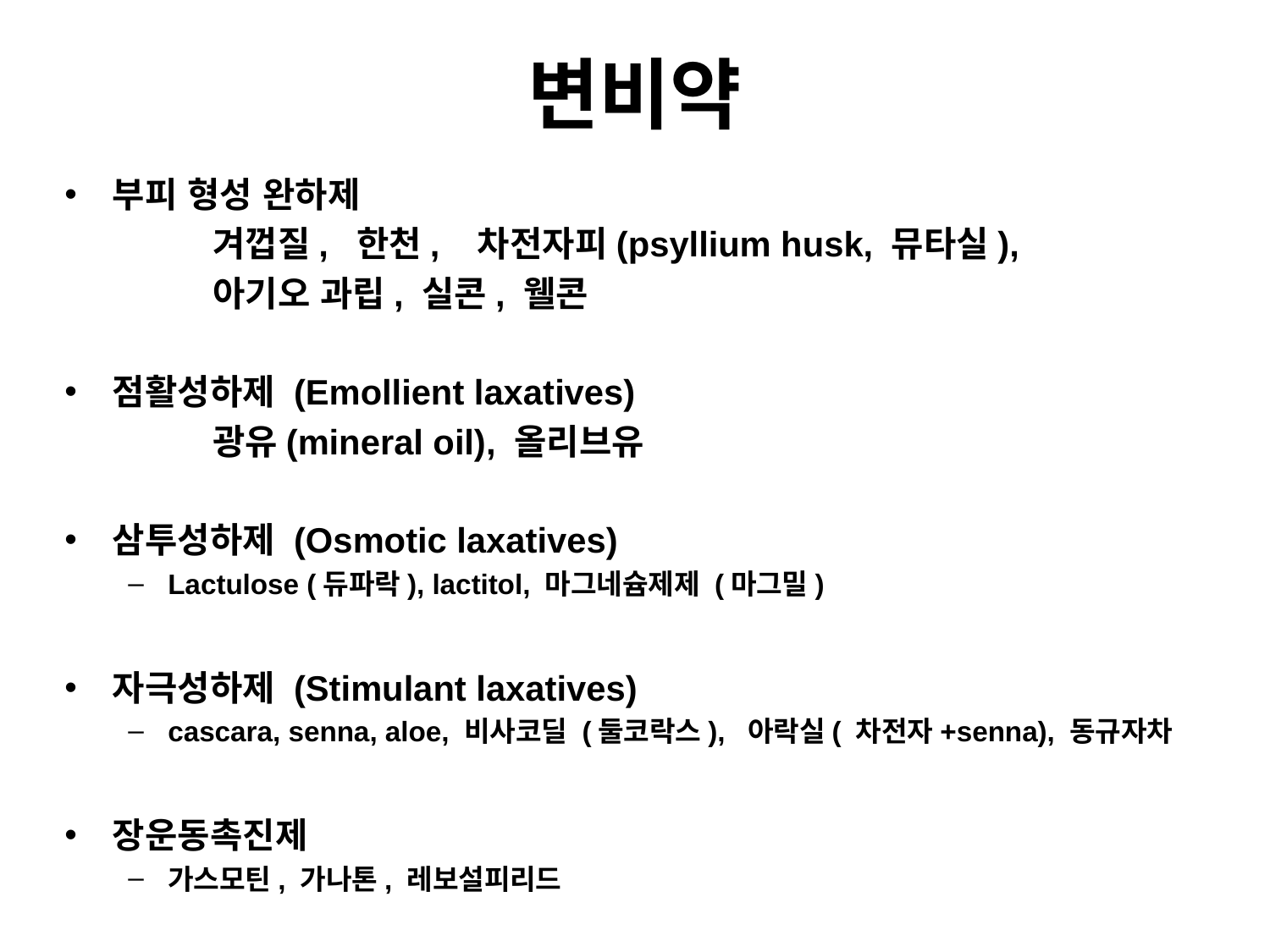

# 변비약
부피 형성 완하제
              겨껍질,  한천,   차전자피(psyllium husk, 뮤타실),
              아기오 과립, 실콘, 웰콘

점활성하제 (Emollient laxatives)
              광유(mineral oil), 올리브유

삼투성하제 (Osmotic laxatives)
Lactulose (듀파락), lactitol, 마그네슘제제 (마그밀)

자극성하제 (Stimulant laxatives)
cascara, senna, aloe, 비사코딜 (둘코락스),  아락실( 차전자+senna), 동규자차

장운동촉진제
가스모틴, 가나톤, 레보설피리드